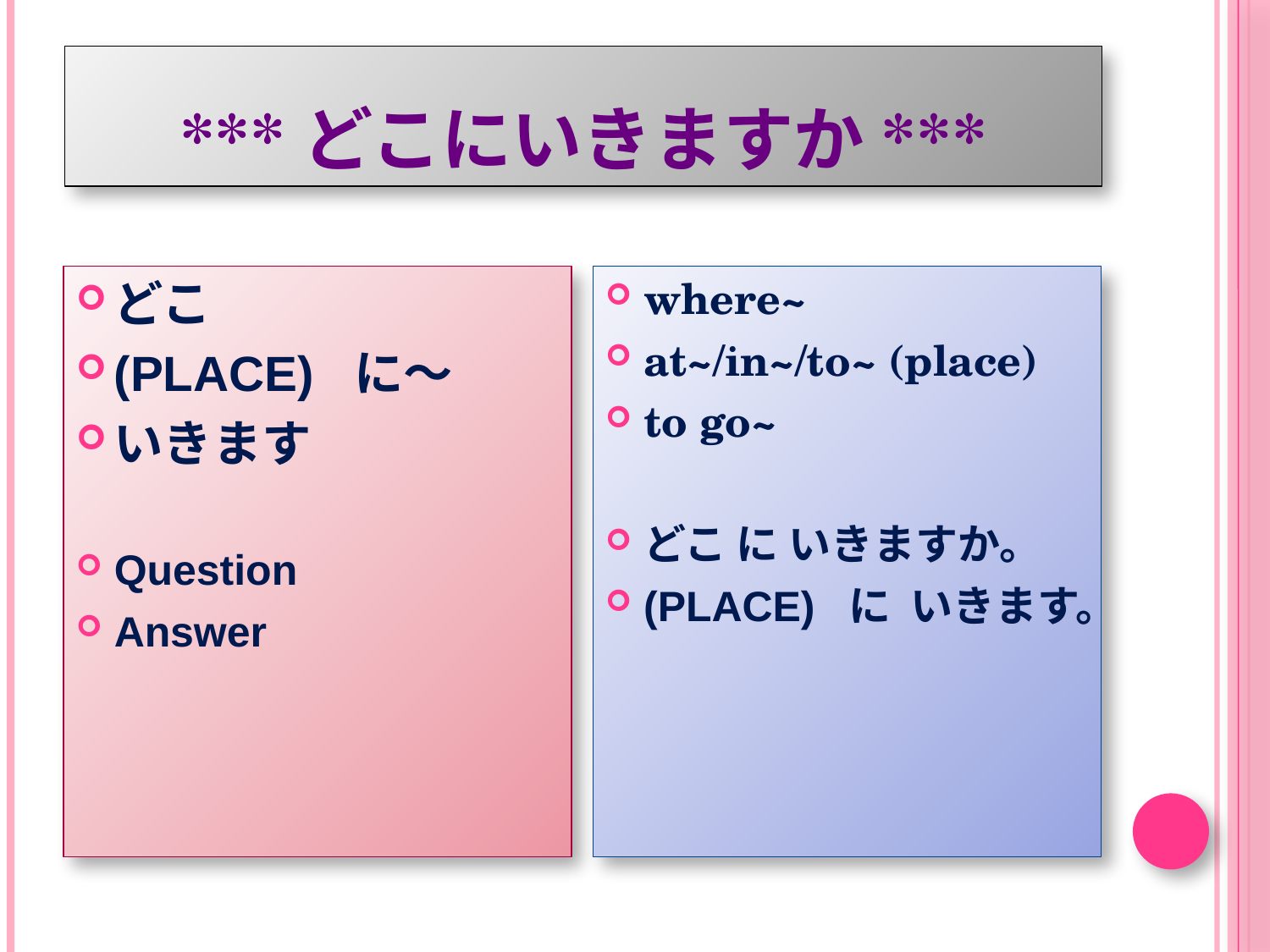

# ***どこにいきますか***
どこ
(PLACE)  に～
いきます

Question
Answer

where~
at~/in~/to~ (place)
to go~

どこ に いきますか。
(PLACE)  に  いきます。